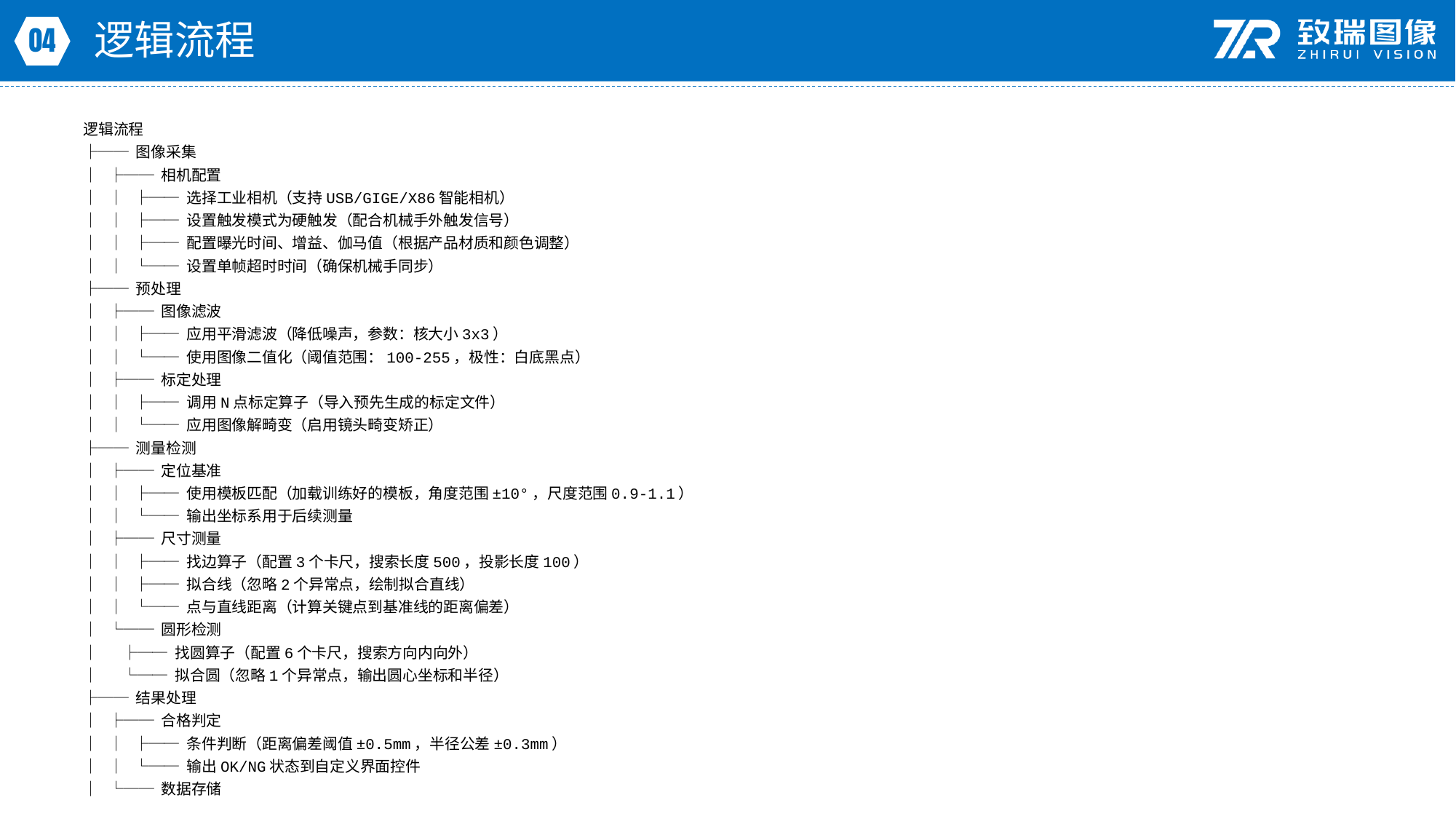

逻辑流程
04

逻辑流程
├── 图像采集
│   ├── 相机配置
│   │   ├── 选择工业相机（支持USB/GIGE/X86智能相机）
│   │   ├── 设置触发模式为硬触发（配合机械手外触发信号）
│   │   ├── 配置曝光时间、增益、伽马值（根据产品材质和颜色调整）
│   │   └── 设置单帧超时时间（确保机械手同步）
├── 预处理
│   ├── 图像滤波
│   │   ├── 应用平滑滤波（降低噪声，参数：核大小3x3）
│   │   └── 使用图像二值化（阈值范围：100-255，极性：白底黑点）
│   ├── 标定处理
│   │   ├── 调用N点标定算子（导入预先生成的标定文件）
│   │   └── 应用图像解畸变（启用镜头畸变矫正）
├── 测量检测
│   ├── 定位基准
│   │   ├── 使用模板匹配（加载训练好的模板，角度范围±10°，尺度范围0.9-1.1）
│   │   └── 输出坐标系用于后续测量
│   ├── 尺寸测量
│   │   ├── 找边算子（配置3个卡尺，搜索长度500，投影长度100）
│   │   ├── 拟合线（忽略2个异常点，绘制拟合直线）
│   │   └── 点与直线距离（计算关键点到基准线的距离偏差）
│   └── 圆形检测
│       ├── 找圆算子（配置6个卡尺，搜索方向内向外）
│       └── 拟合圆（忽略1个异常点，输出圆心坐标和半径）
├── 结果处理
│   ├── 合格判定
│   │   ├── 条件判断（距离偏差阈值±0.5mm，半径公差±0.3mm）
│   │   └── 输出OK/NG状态到自定义界面控件
│   └── 数据存储